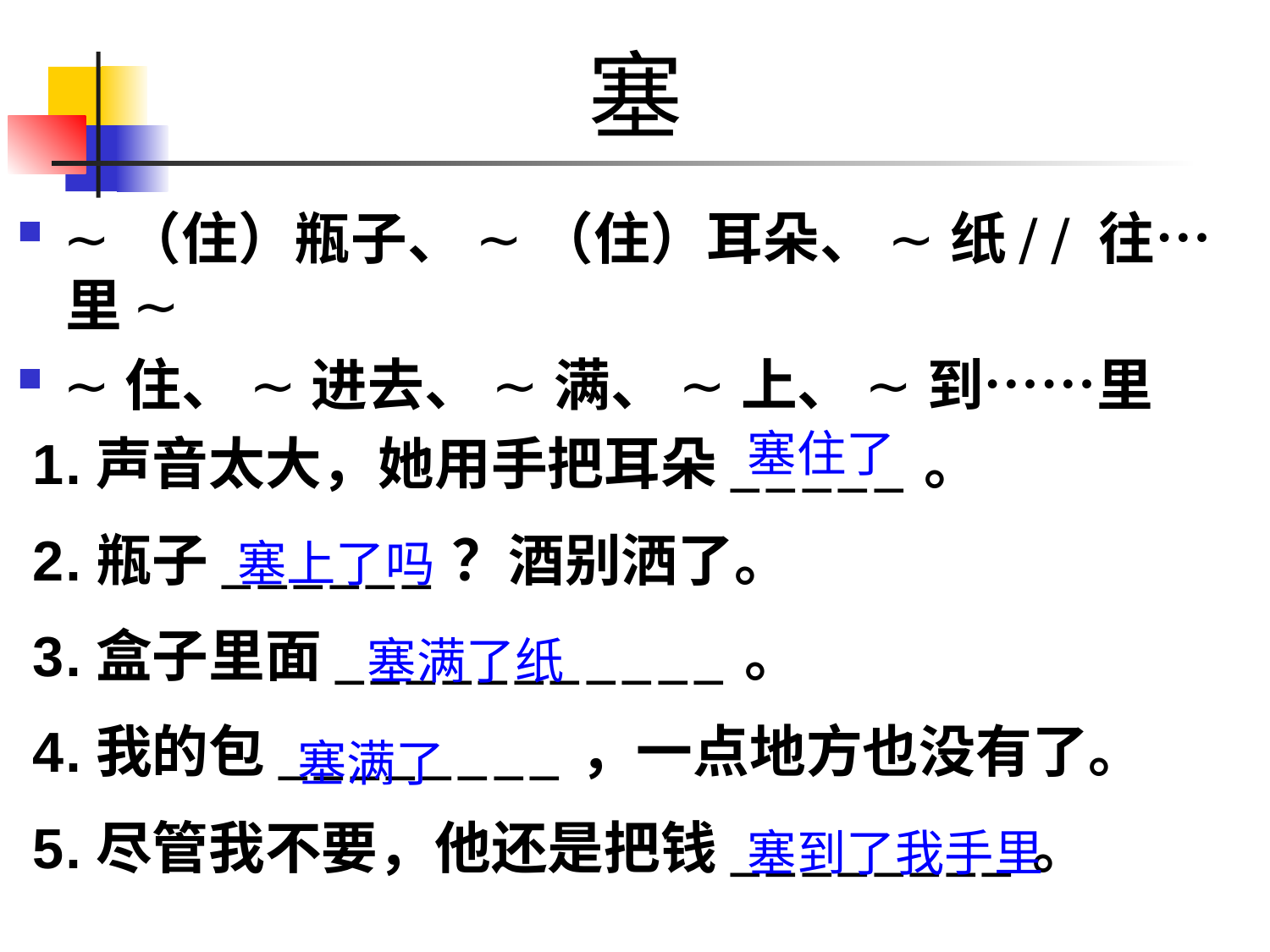

# 塞
~（住）瓶子、~（住）耳朵、~纸//往…里~
~住、~进去、~满、~上、~到……里
塞住了
声音太大，她用手把耳朵_____。
瓶子______？酒别洒了。
盒子里面___________。
我的包________，一点地方也没有了。
尽管我不要，他还是把钱________。
塞上了吗
塞满了纸
塞满了
塞到了我手里